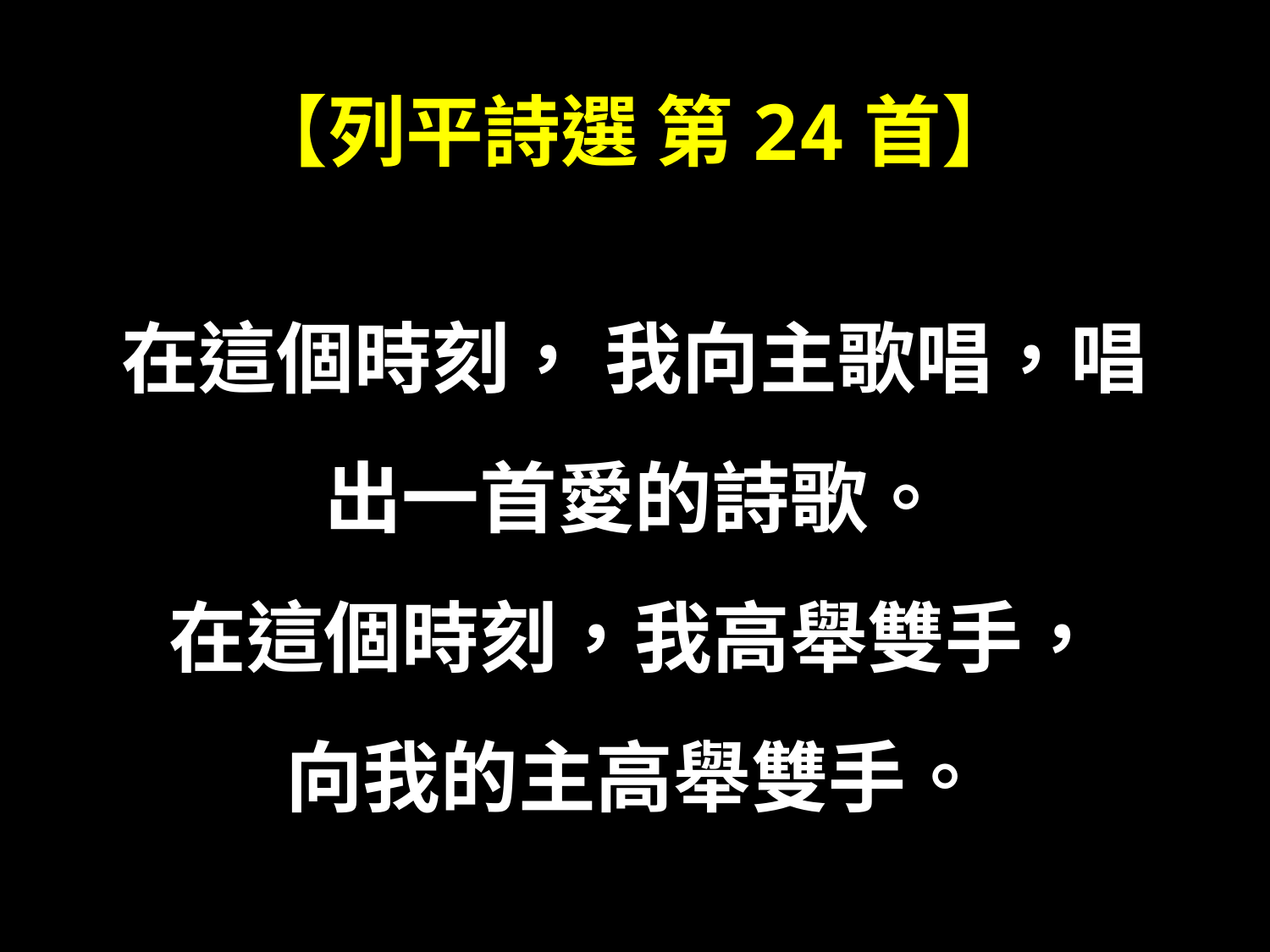

# 【列平詩選 第24首】
在這個時刻， 我向主歌唱， 唱出一首愛的詩歌。
在這個時刻，我高舉雙手，
向我的主高舉雙手。